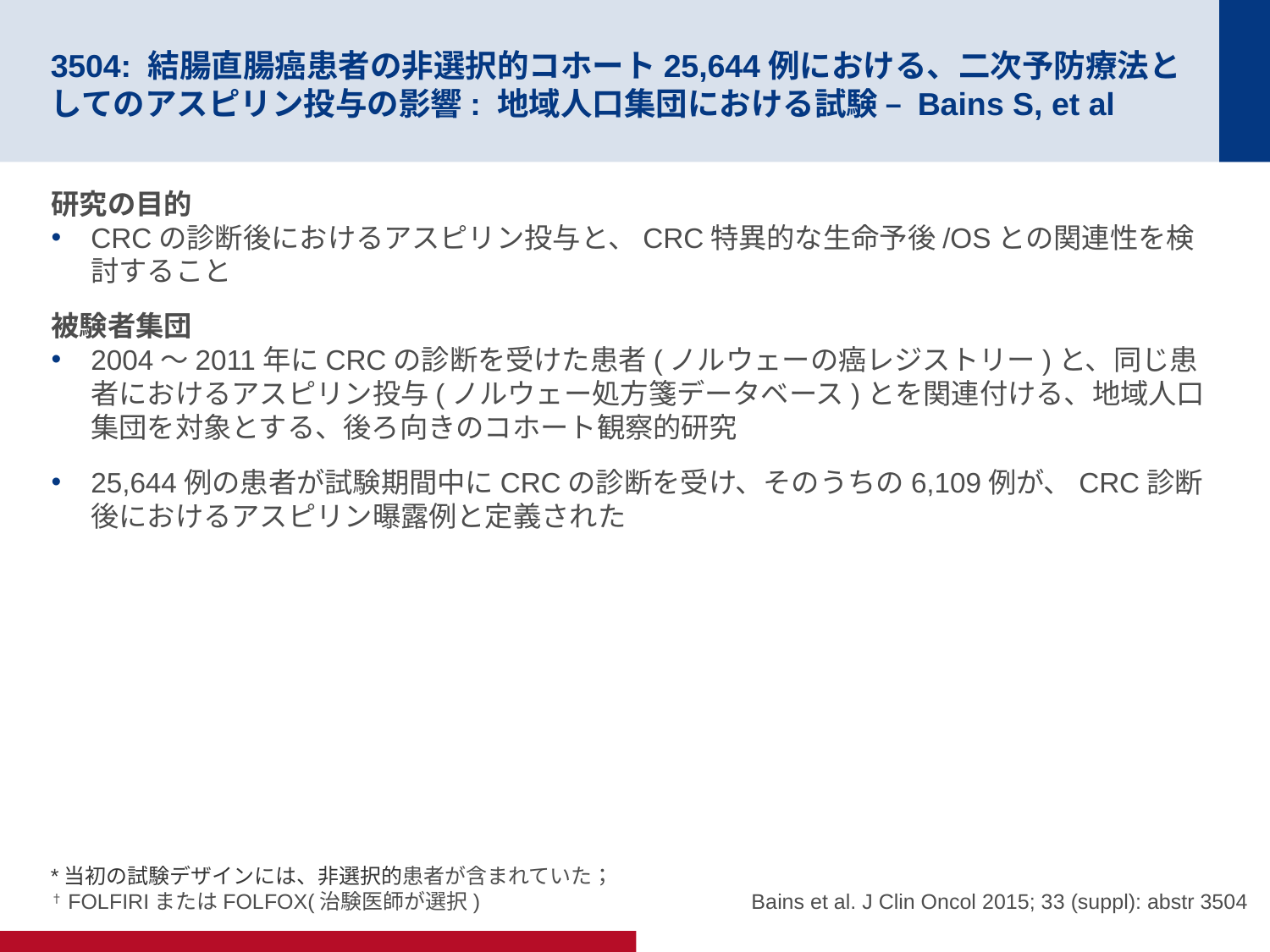

# 3504: 結腸直腸癌患者の非選択的コホート25,644例における、二次予防療法としてのアスピリン投与の影響: 地域人口集団における試験 – Bains S, et al
研究の目的
CRCの診断後におけるアスピリン投与と、CRC特異的な生命予後/OSとの関連性を検討すること
被験者集団
2004～2011年にCRCの診断を受けた患者(ノルウェーの癌レジストリー)と、同じ患者におけるアスピリン投与(ノルウェー処方箋データベース)とを関連付ける、地域人口集団を対象とする、後ろ向きのコホート観察的研究
25,644例の患者が試験期間中にCRCの診断を受け、そのうちの6,109例が、CRC診断後におけるアスピリン曝露例と定義された
*当初の試験デザインには、非選択的患者が含まれていた；
†FOLFIRIまたはFOLFOX(治験医師が選択)
Bains et al. J Clin Oncol 2015; 33 (suppl): abstr 3504